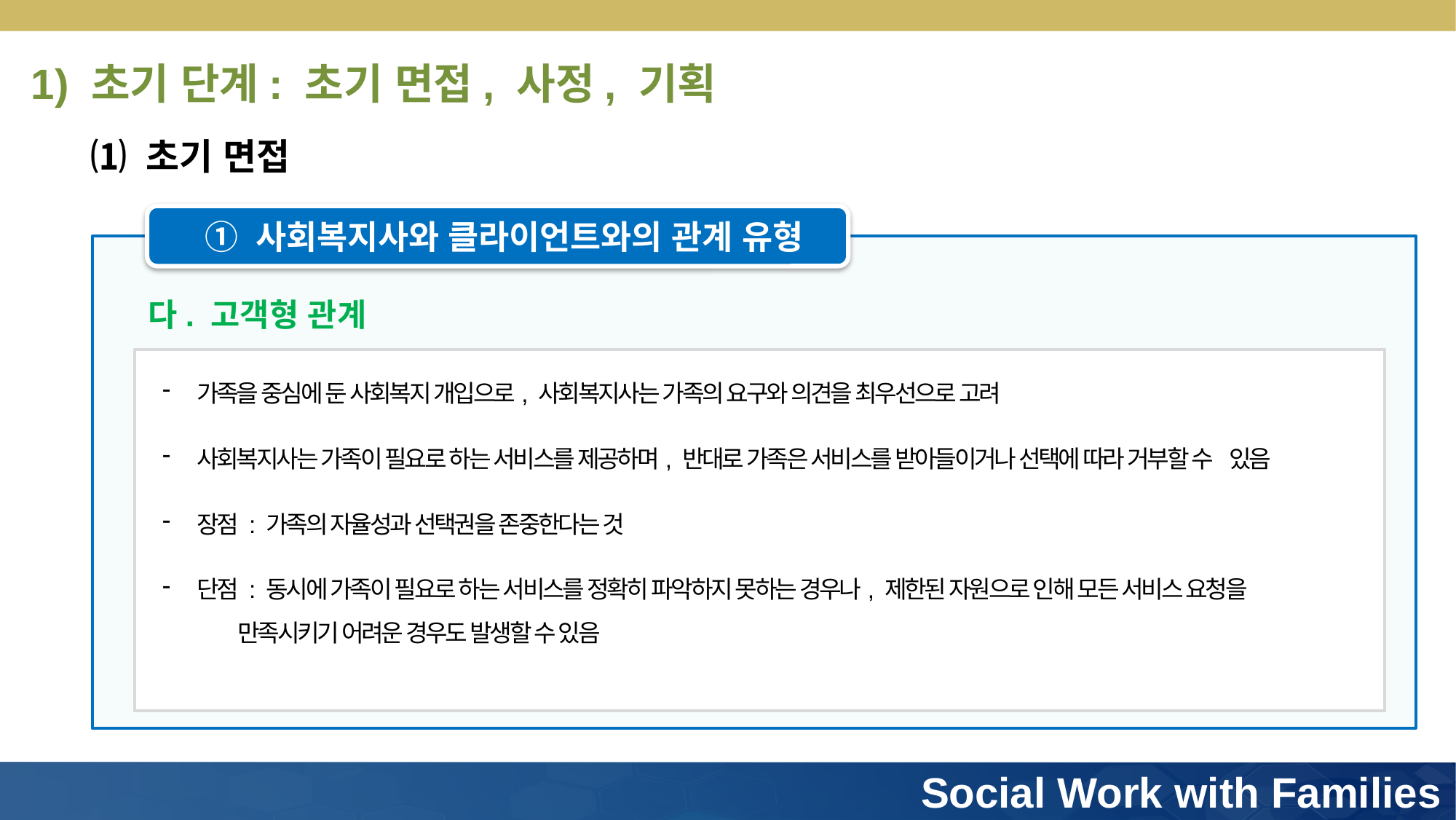

1) 초기 단계: 초기 면접, 사정, 기획
⑴ 초기 면접

① 사회복지사와 클라이언트와의 관계 유형

다. 고객형 관계

가족을 중심에 둔 사회복지 개입으로, 사회복지사는 가족의 요구와 의견을 최우선으로 고려

사회복지사는 가족이 필요로 하는 서비스를 제공하며, 반대로 가족은 서비스를 받아들이거나 선택에 따라 거부할 수    있음

장점 : 가족의 자율성과 선택권을 존중한다는 것

단점 : 동시에 가족이 필요로 하는 서비스를 정확히 파악하지 못하는 경우나, 제한된 자원으로 인해 모든 서비스 요청을
               만족시키기 어려운 경우도 발생할 수 있음